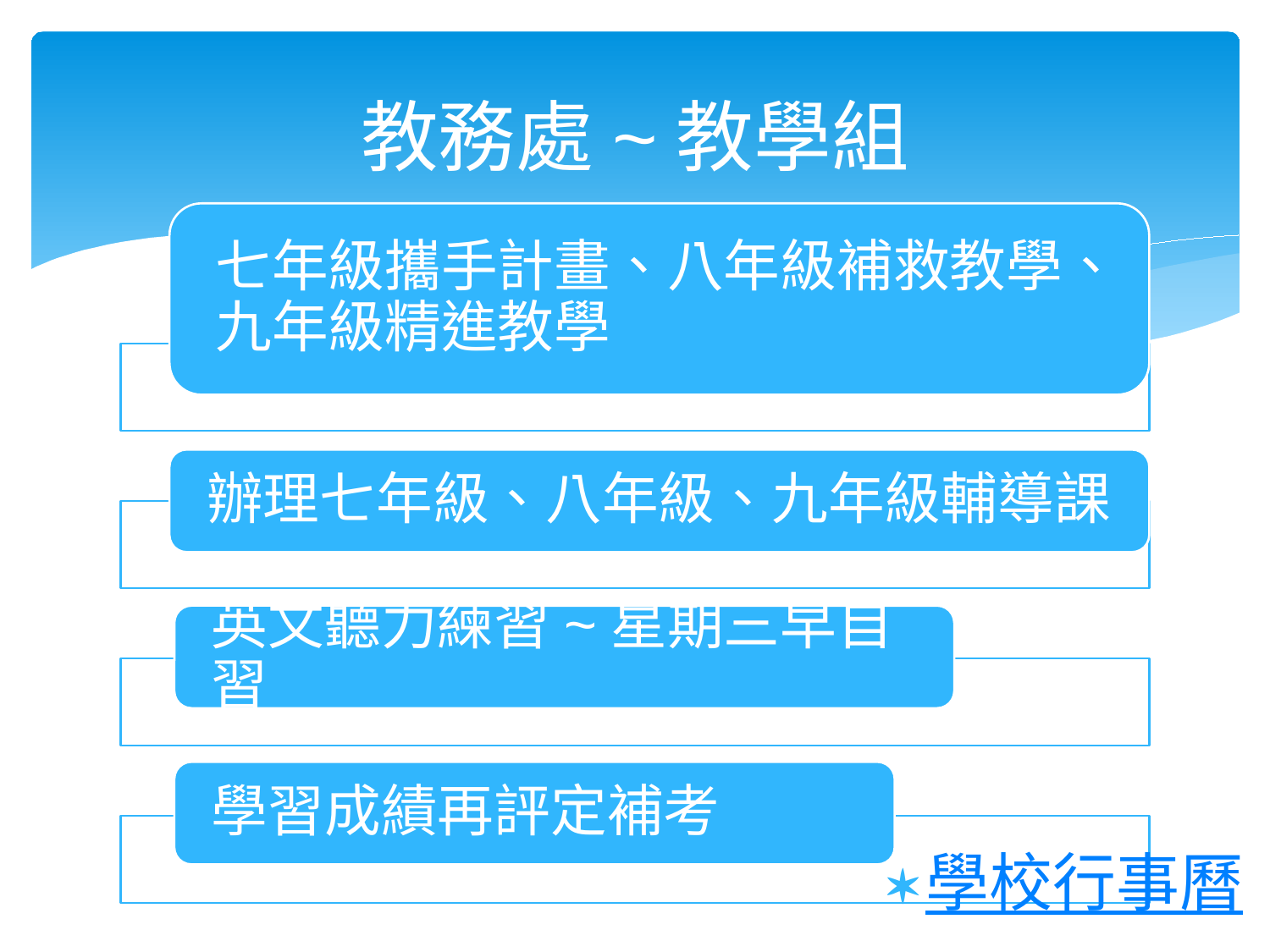

# 教務處~教學組
七年級攜手計畫、八年級補救教學、九年級精進教學
辦理七年級、八年級、九年級輔導課
英文聽力練習~星期三早自習
學習成績再評定補考
學校行事曆